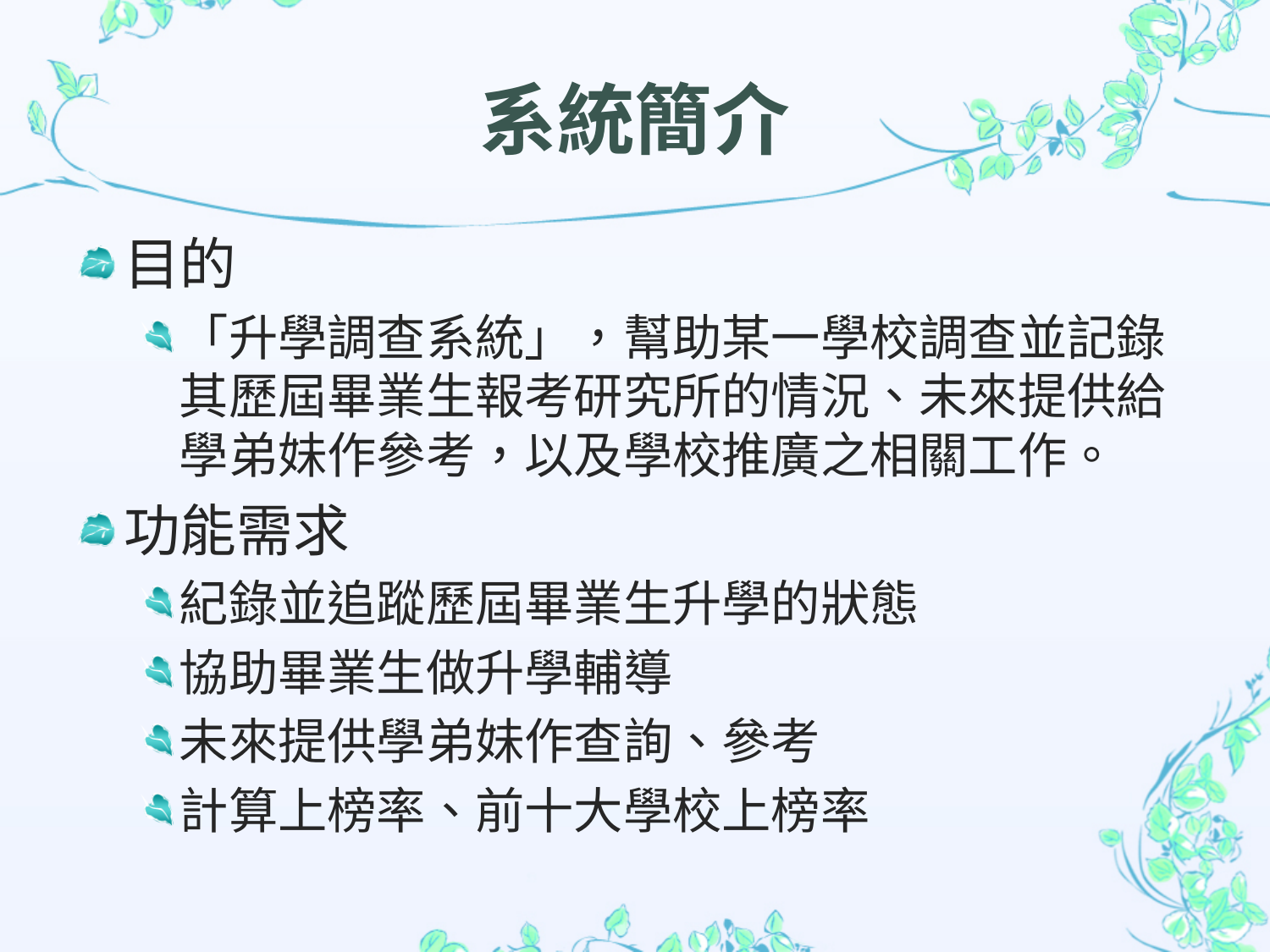

# 系統簡介
目的
「升學調查系統」，幫助某一學校調查並記錄其歷屆畢業生報考研究所的情況、未來提供給學弟妹作參考，以及學校推廣之相關工作。
功能需求
紀錄並追蹤歷屆畢業生升學的狀態
協助畢業生做升學輔導
未來提供學弟妹作查詢、參考
計算上榜率、前十大學校上榜率